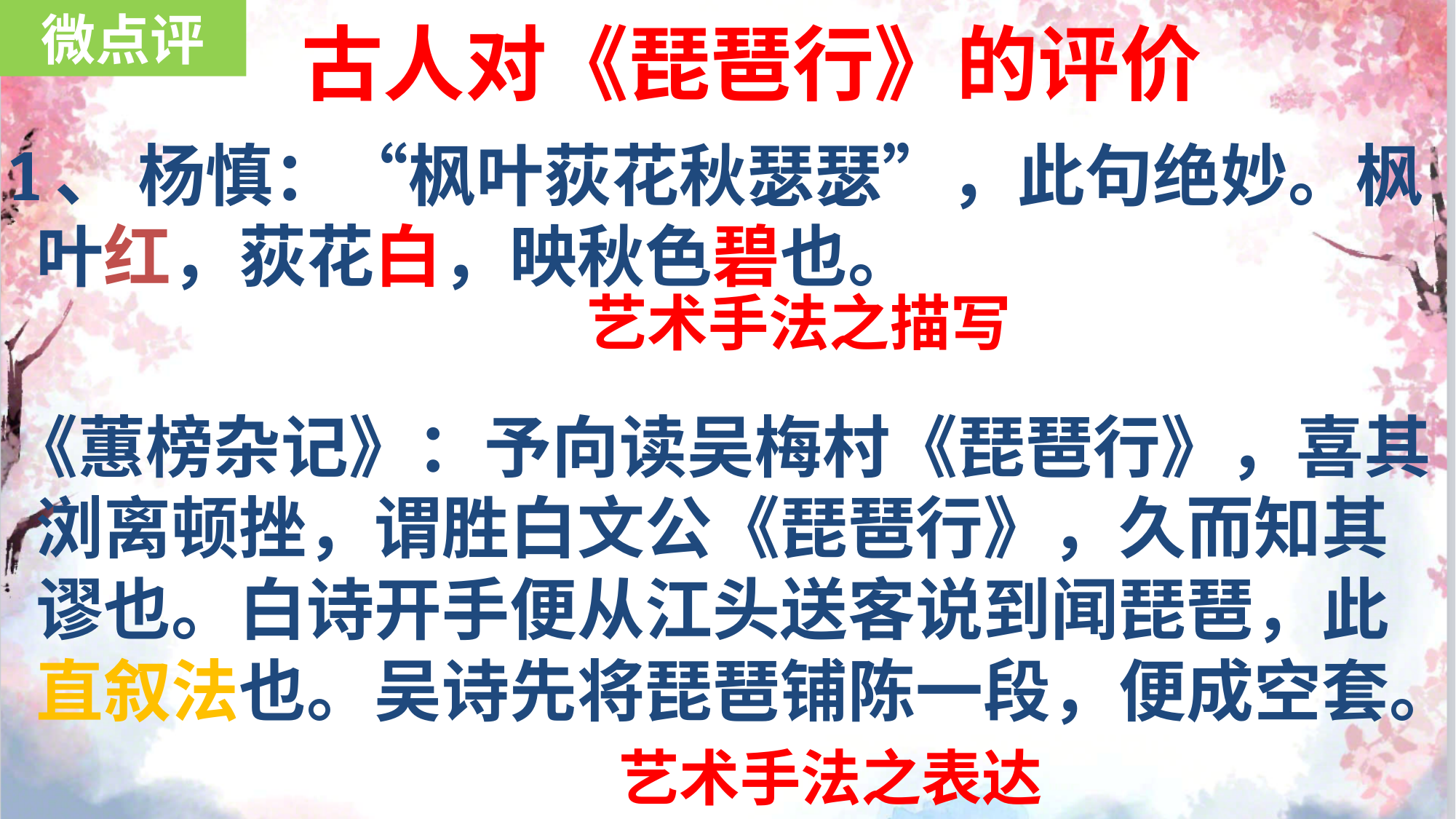

微点评
# 古人对《琵琶行》的评价
1、 杨慎：“枫叶荻花秋瑟瑟”，此句绝妙。枫叶红，荻花白，映秋色碧也。

《蕙榜杂记》：予向读吴梅村《琵琶行》，喜其浏离顿挫，谓胜白文公《琵琶行》，久而知其谬也。白诗开手便从江头送客说到闻琵琶，此直叙法也。吴诗先将琵琶铺陈一段，便成空套。

艺术手法之描写
艺术手法之表达